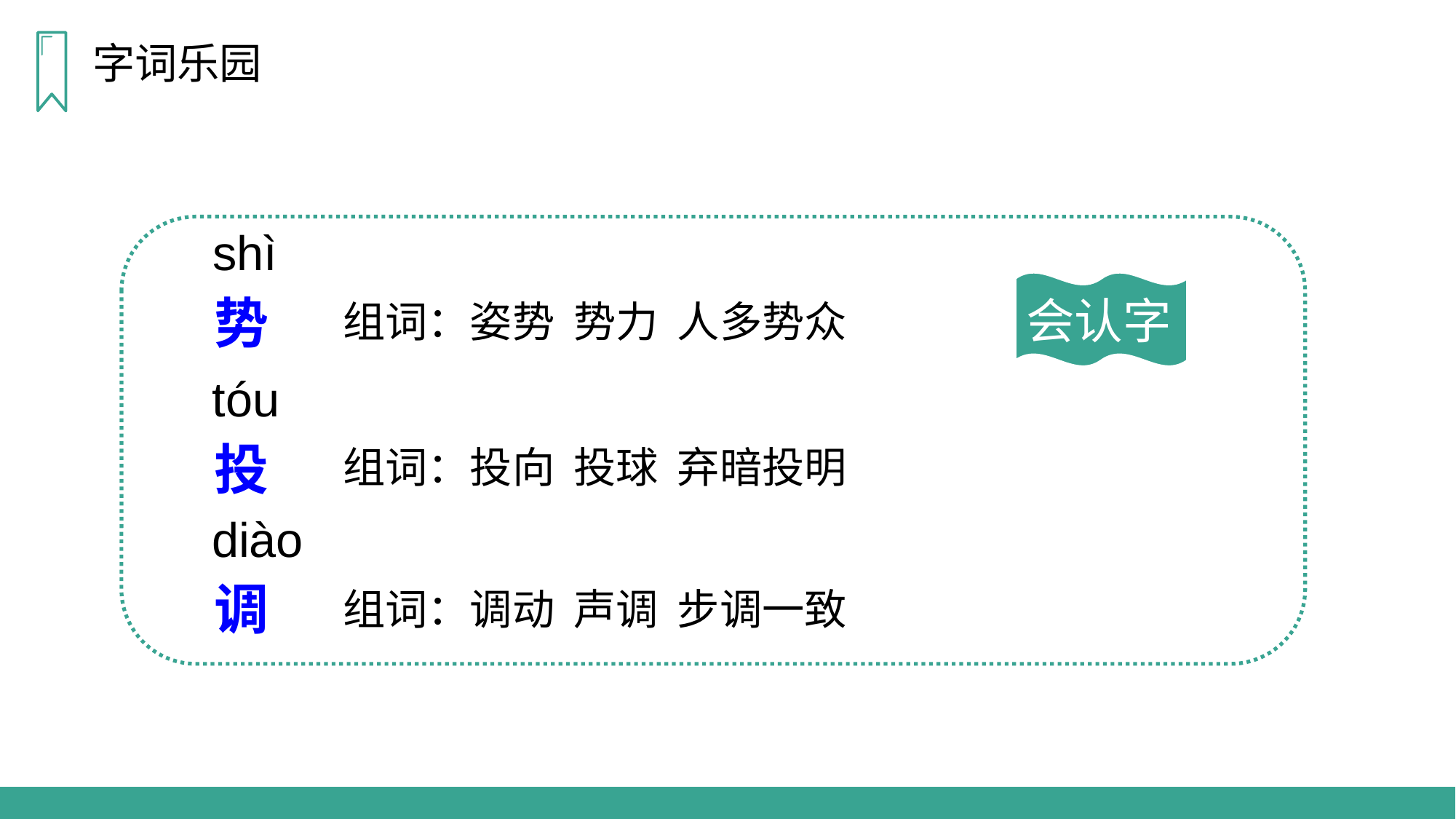

字词乐园

shì
会认字
势
组词：姿势  势力  人多势众
tóu
投
组词：投向  投球  弃暗投明
diào
调
组词：调动  声调  步调一致